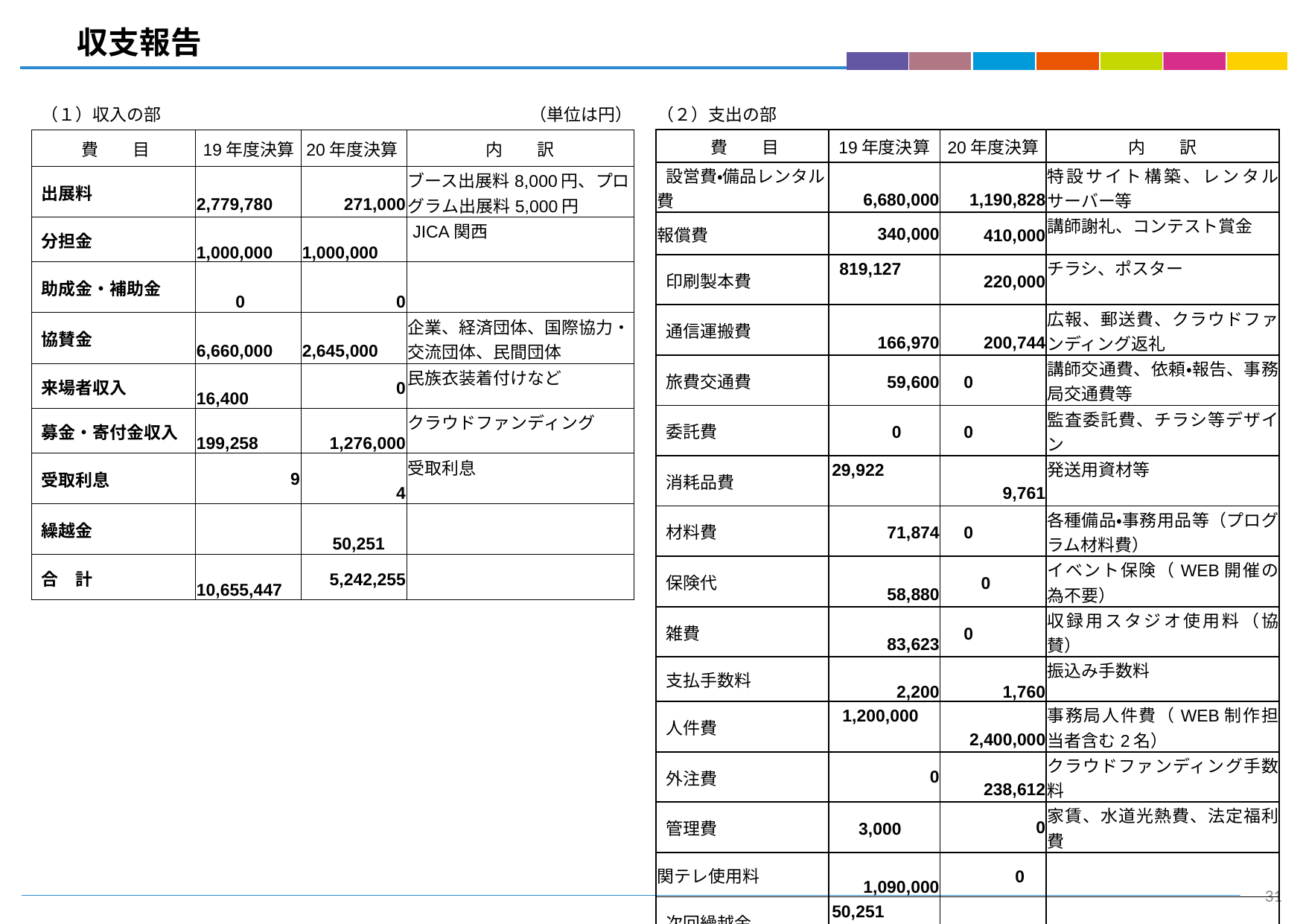

# 収支報告
| （１）収入の部 |  |  | （単位は円） |
| --- | --- | --- | --- |
| 費　　目 | 19年度決算 | 20年度決算 | 内　　訳 |
| 出展料 | 2,779,780 | 271,000 | ブース出展料8,000円、プログラム出展料5,000円 |
| 分担金 | 1,000,000 | 1,000,000 | JICA関西 |
| 助成金・補助金 | 0 | 0 |  |
| 協賛金 | 6,660,000 | 2,645,000 | 企業、経済団体、国際協力・交流団体、民間団体 |
| 来場者収入 | 16,400 | 0 | 民族衣装着付けなど |
| 募金・寄付金収入 | 199,258 | 1,276,000 | クラウドファンディング |
| 受取利息 | 9 | 4 | 受取利息 |
| 繰越金 |  | 50,251 |  |
| 合　計 | 10,655,447 | 5,242,255 |  |
| （２）支出の部 |  |  |  |
| --- | --- | --- | --- |
| 費　　目 | 19年度決算 | 20年度決算 | 内　　訳 |
| 設営費・備品レンタル費 | 6,680,000 | 1,190,828 | 特設サイト構築、レンタルサーバー等 |
| 報償費 | 340,000 | 410,000 | 講師謝礼、コンテスト賞金 |
| 印刷製本費 | 819,127 | 220,000 | チラシ、ポスター |
| 通信運搬費 | 166,970 | 200,744 | 広報、郵送費、クラウドファンディング返礼 |
| 旅費交通費 | 59,600 | 0 | 講師交通費、依頼・報告、事務局交通費等 |
| 委託費 | 0 | 0 | 監査委託費、チラシ等デザイン |
| 消耗品費 | 29,922 | 9,761 | 発送用資材等 |
| 材料費 | 71,874 | 0 | 各種備品・事務用品等（プログラム材料費） |
| 保険代 | 58,880 | 0 | イベント保険（WEB開催の為不要） |
| 雑費 | 83,623 | 0 | 収録用スタジオ使用料（協賛） |
| 支払手数料 | 2,200 | 1,760 | 振込み手数料 |
| 人件費 | 1,200,000 | 2,400,000 | 事務局人件費（WEB制作担当者含む2名） |
| 外注費 | 0 | 238,612 | クラウドファンディング手数料 |
| 管理費 | 3,000 | 0 | 家賃、水道光熱費、法定福利費 |
| 関テレ使用料 | 1,090,000 | 0 |  |
| 次回繰越金 | 50,251 | 570,550 |  |
| 合　計 | 10,655,447 | 5,242,255 |  |
31